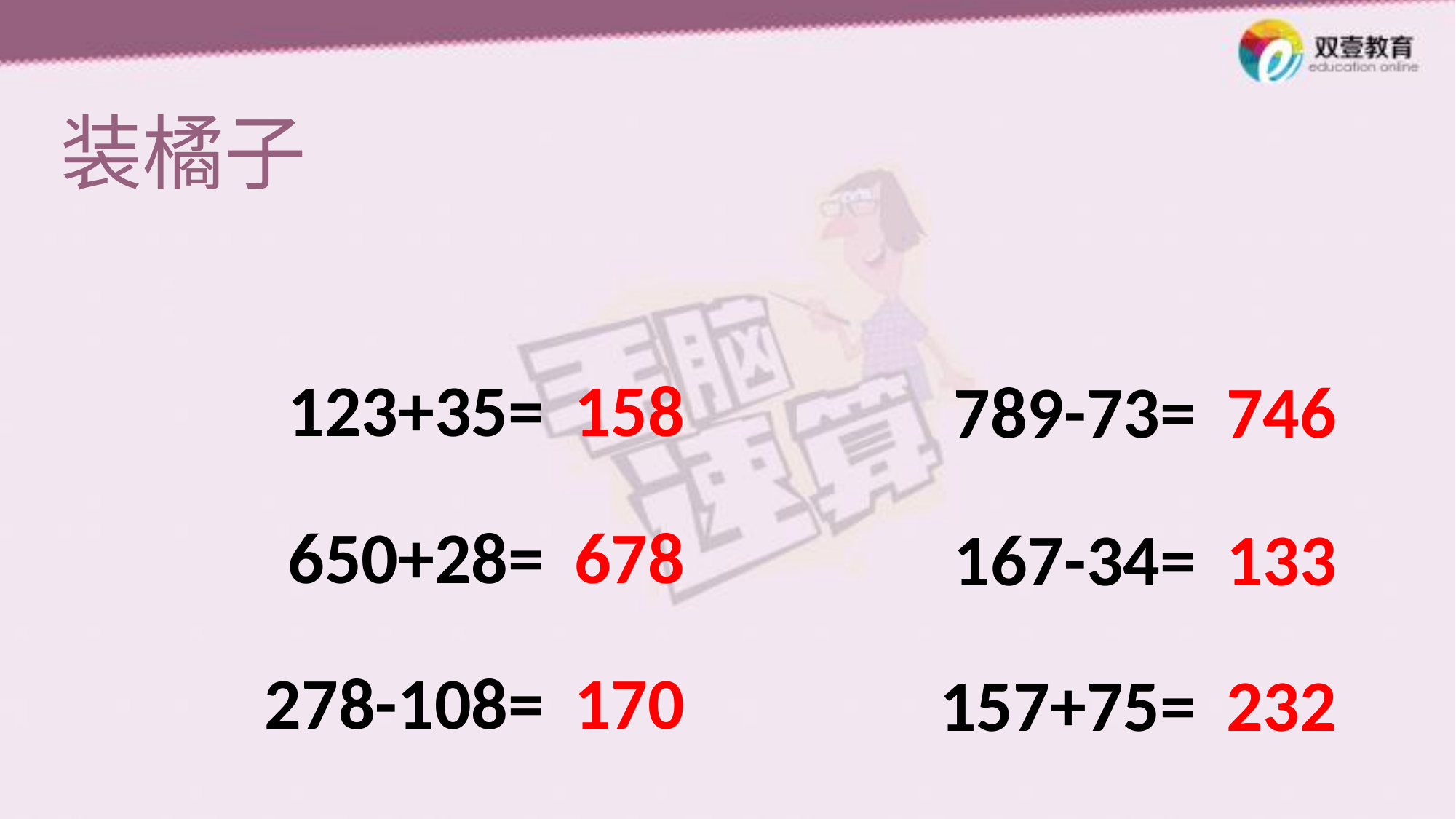

装橘子
123+35=
158
789-73=
746
650+28=
678
167-34=
133
278-108=
170
157+75=
232